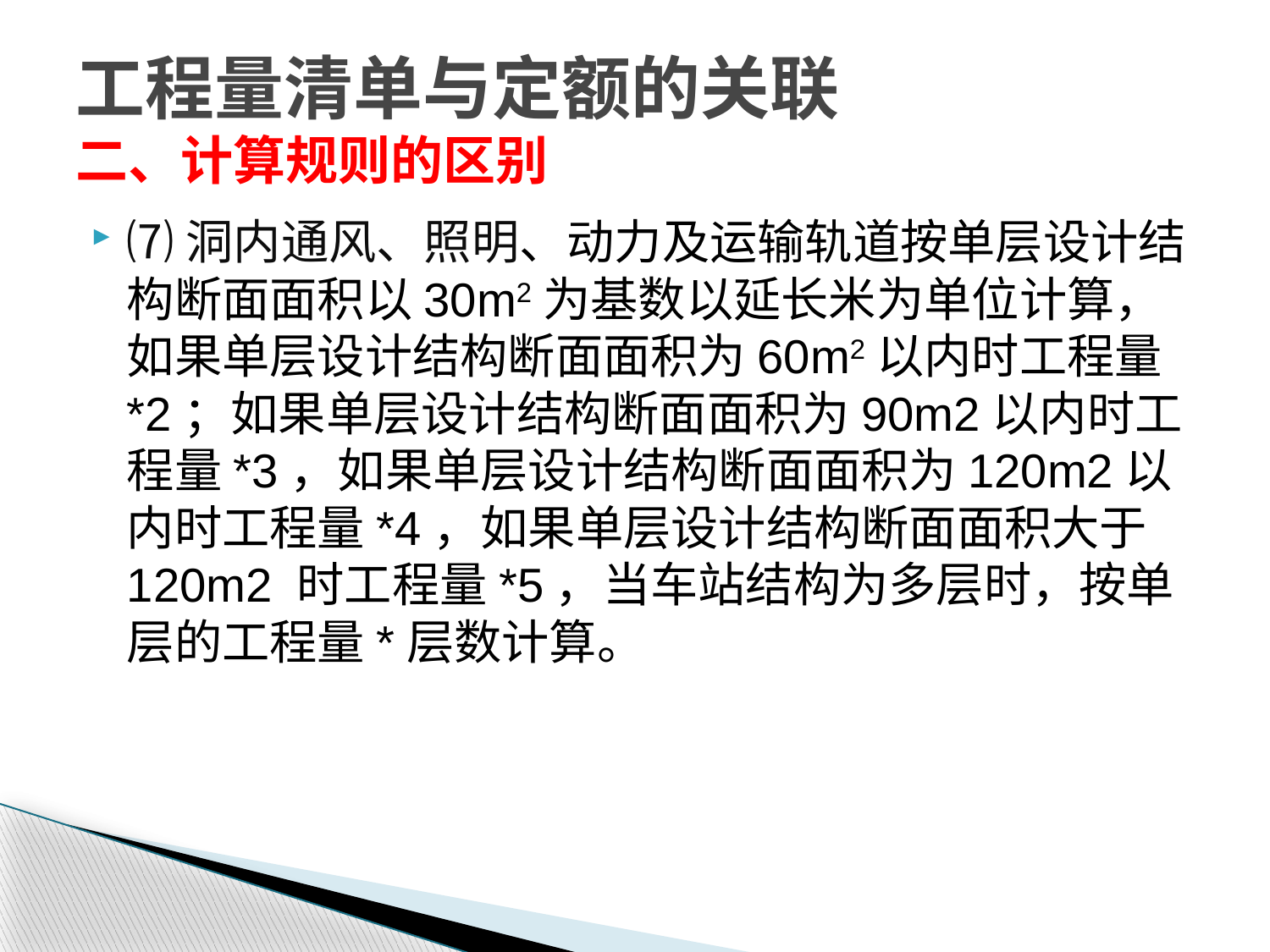

# 工程量清单与定额的关联 二、计算规则的区别
⑺洞内通风、照明、动力及运输轨道按单层设计结构断面面积以30m2为基数以延长米为单位计算，如果单层设计结构断面面积为60m2以内时工程量*2；如果单层设计结构断面面积为90m2以内时工程量*3，如果单层设计结构断面面积为120m2以内时工程量*4，如果单层设计结构断面面积大于120m2 时工程量*5，当车站结构为多层时，按单层的工程量*层数计算。